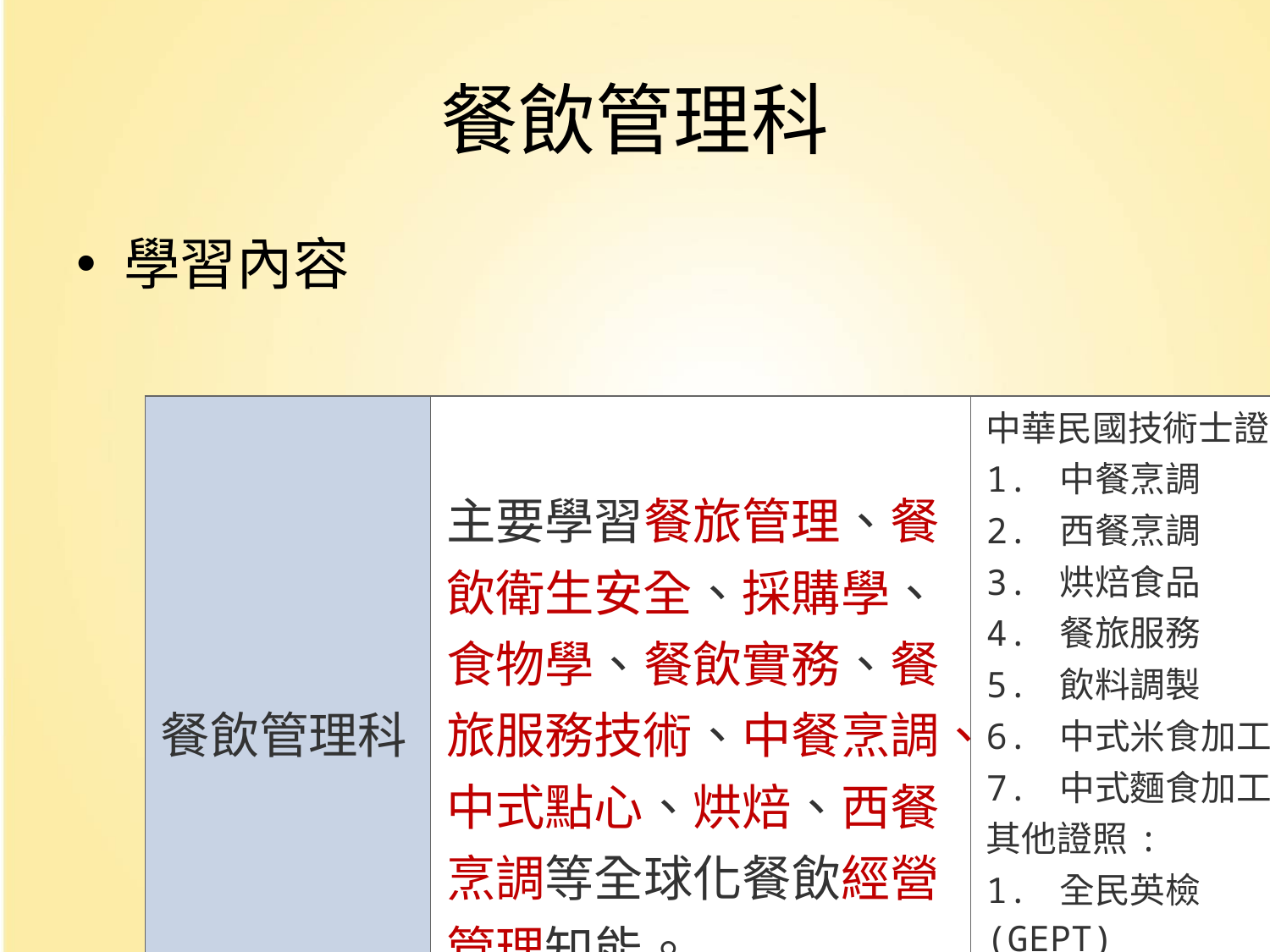

# 餐飲管理科
學習內容

| 餐飲管理科 | 主要學習餐旅管理、餐飲衛生安全、採購學、食物學、餐飲實務、餐旅服務技術、中餐烹調、中式點心、烘焙、西餐烹調等全球化餐飲經營管理知能。 | 中華民國技術士證: 1. 中餐烹調 2. 西餐烹調 3. 烘焙食品 4. 餐旅服務 5. 飲料調製 6. 中式米食加工 7. 中式麵食加工 其他證照: 1. 全民英檢(GEPT) 2. 中、英文書處理證照 |
| --- | --- | --- |